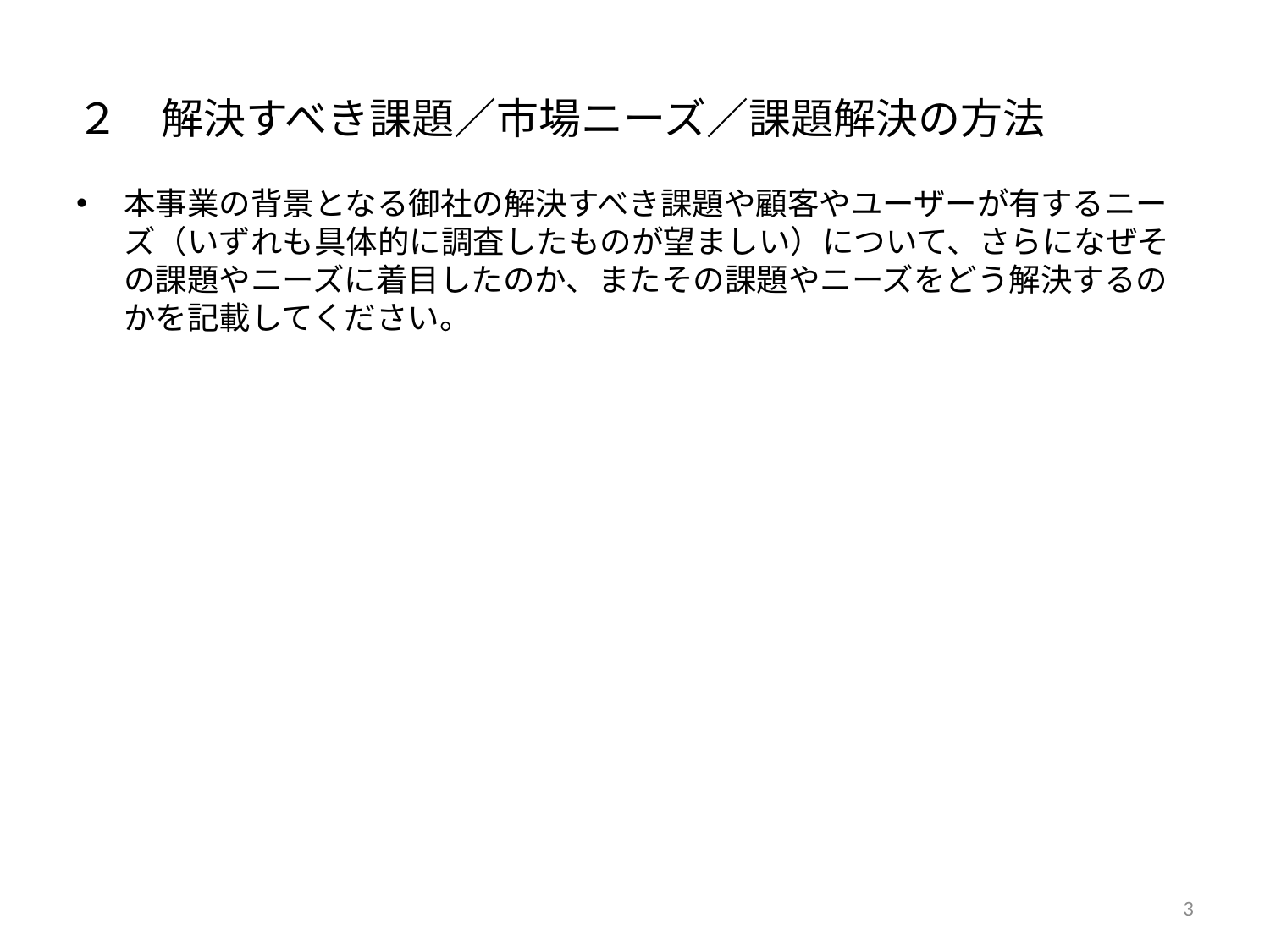

# ２　解決すべき課題／市場ニーズ／課題解決の方法
本事業の背景となる御社の解決すべき課題や顧客やユーザーが有するニーズ（いずれも具体的に調査したものが望ましい）について、さらになぜその課題やニーズに着目したのか、またその課題やニーズをどう解決するのかを記載してください。
3